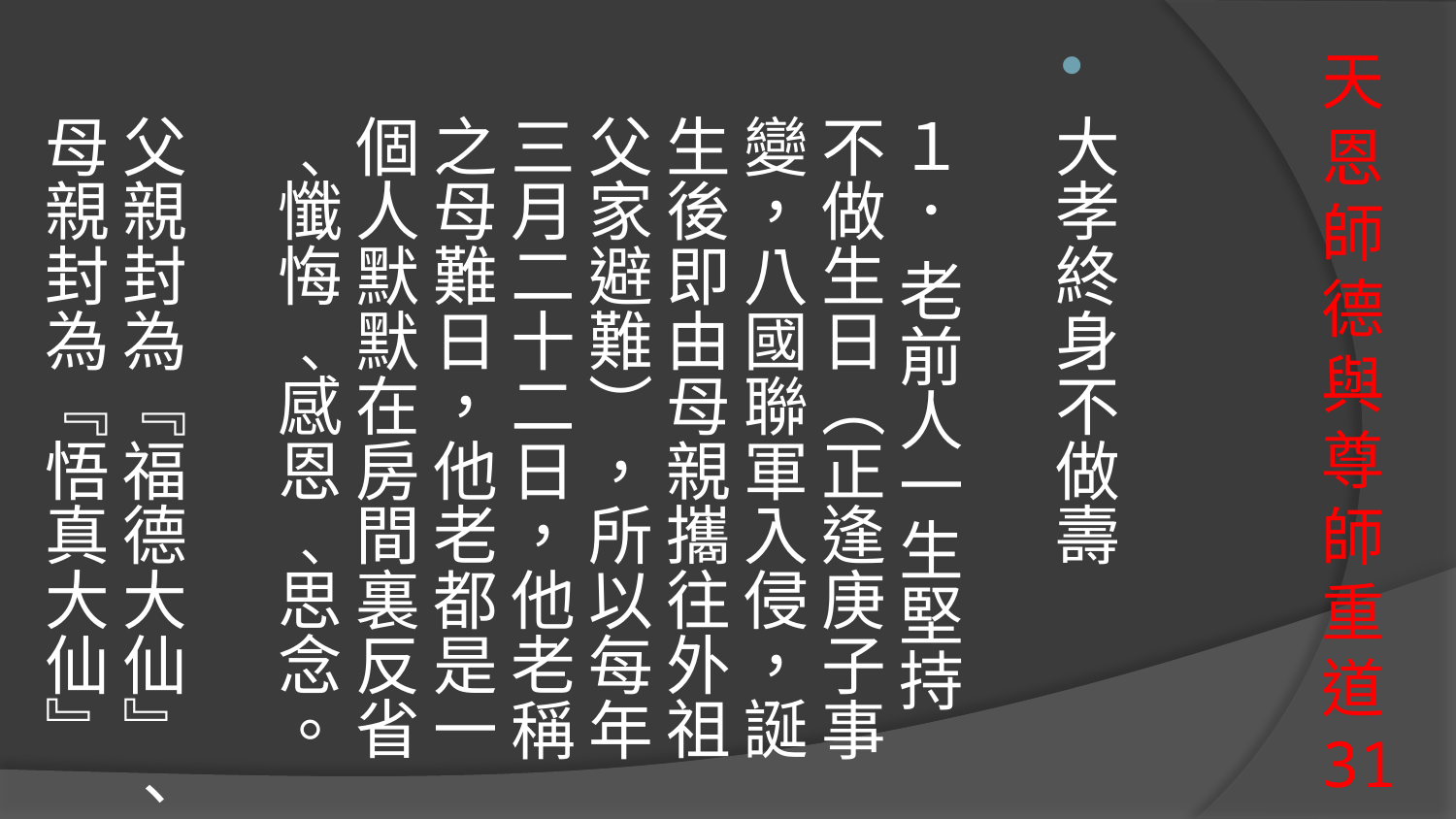

# 天恩師德與尊師重道 31
大孝終身不做壽
１． 老前人一生堅持不做生日（正逢庚子事變，八國聯軍入侵，誕生後即由母親攜往外祖父家避難），所以每年三月二十二日，他老稱之母難日，他老都是一個人默默在房間裏反省﹑懺悔﹑感恩﹑思念。
父親封為『福德大仙』、母親封為『悟真大仙』